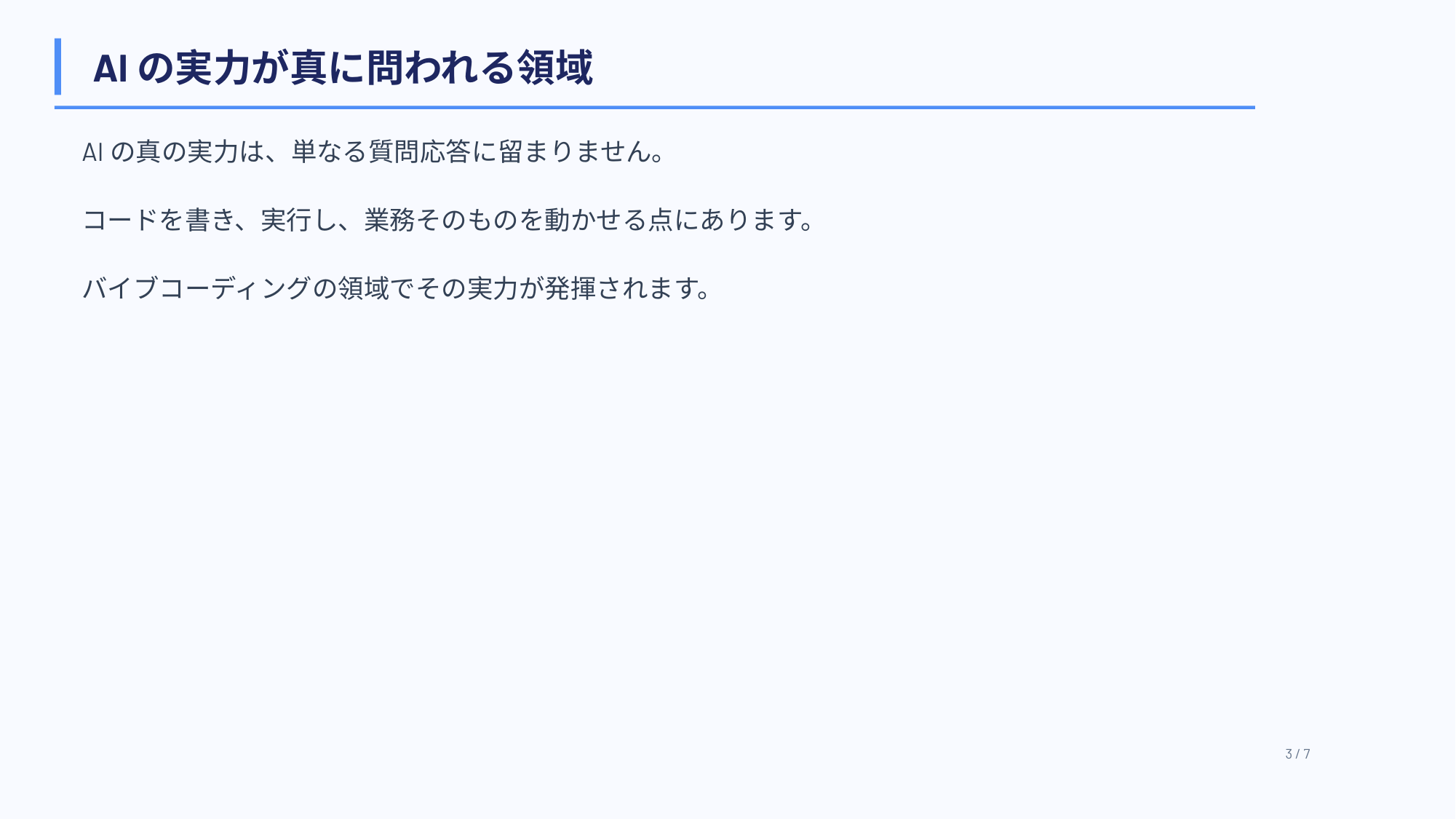

AIの実力が真に問われる領域

AIの真の実力は、単なる質問応答に留まりません。

コードを書き、実行し、業務そのものを動かせる点にあります。

バイブコーディングの領域でその実力が発揮されます。
3 / 7